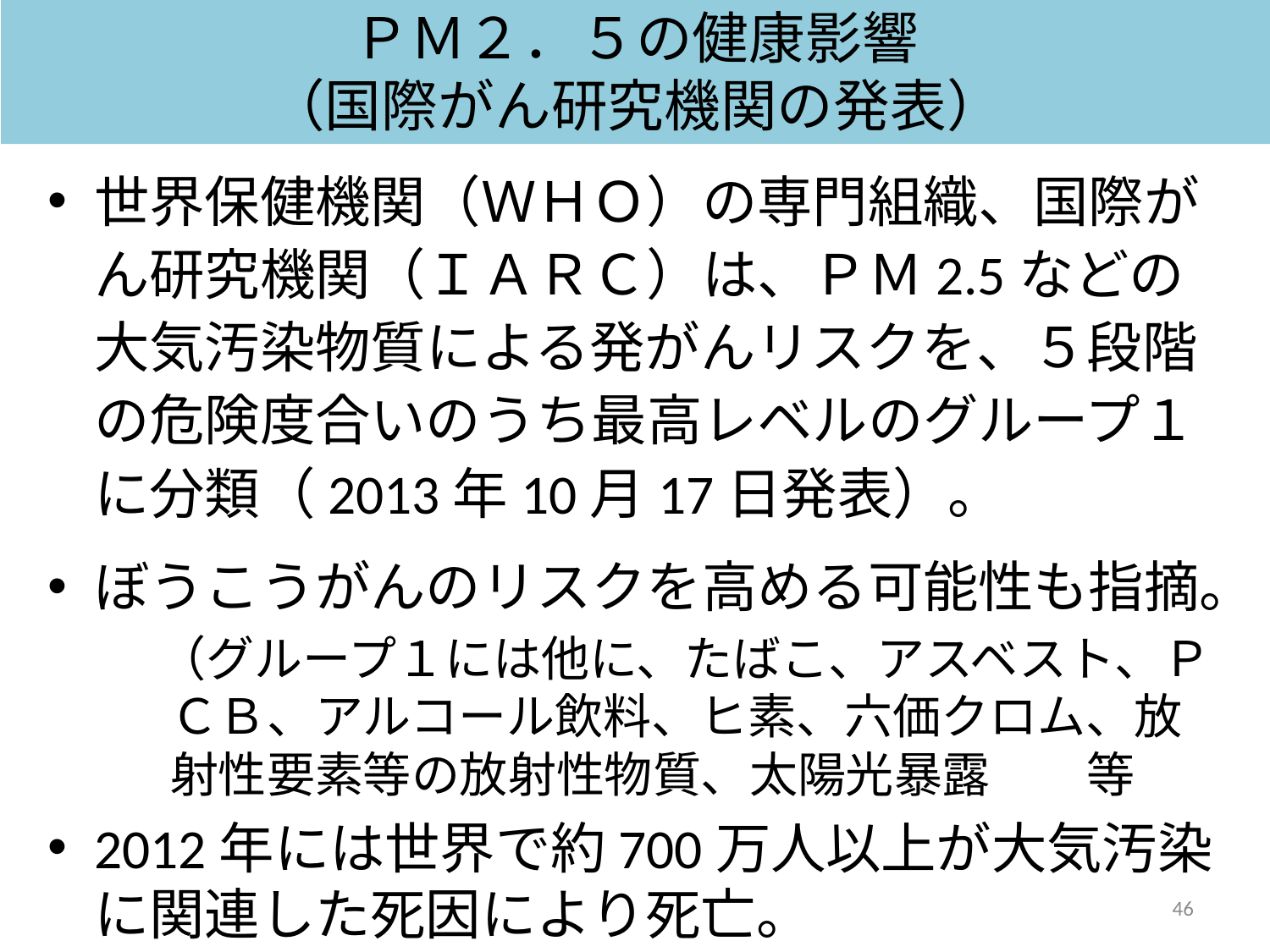

ＰＭ２．５の健康影響
（国際がん研究機関の発表）
世界保健機関（ＷＨＯ）の専門組織、国際がん研究機関（ＩＡＲＣ）は、ＰＭ2.5などの大気汚染物質による発がんリスクを、５段階の危険度合いのうち最高レベルのグループ１に分類（2013年10月17日発表）。
ぼうこうがんのリスクを高める可能性も指摘。
（グループ１には他に、たばこ、アスベスト、ＰＣＢ、アルコール飲料、ヒ素、六価クロム、放射性要素等の放射性物質、太陽光暴露　　等
2012年には世界で約700万人以上が大気汚染に関連した死因により死亡。
46